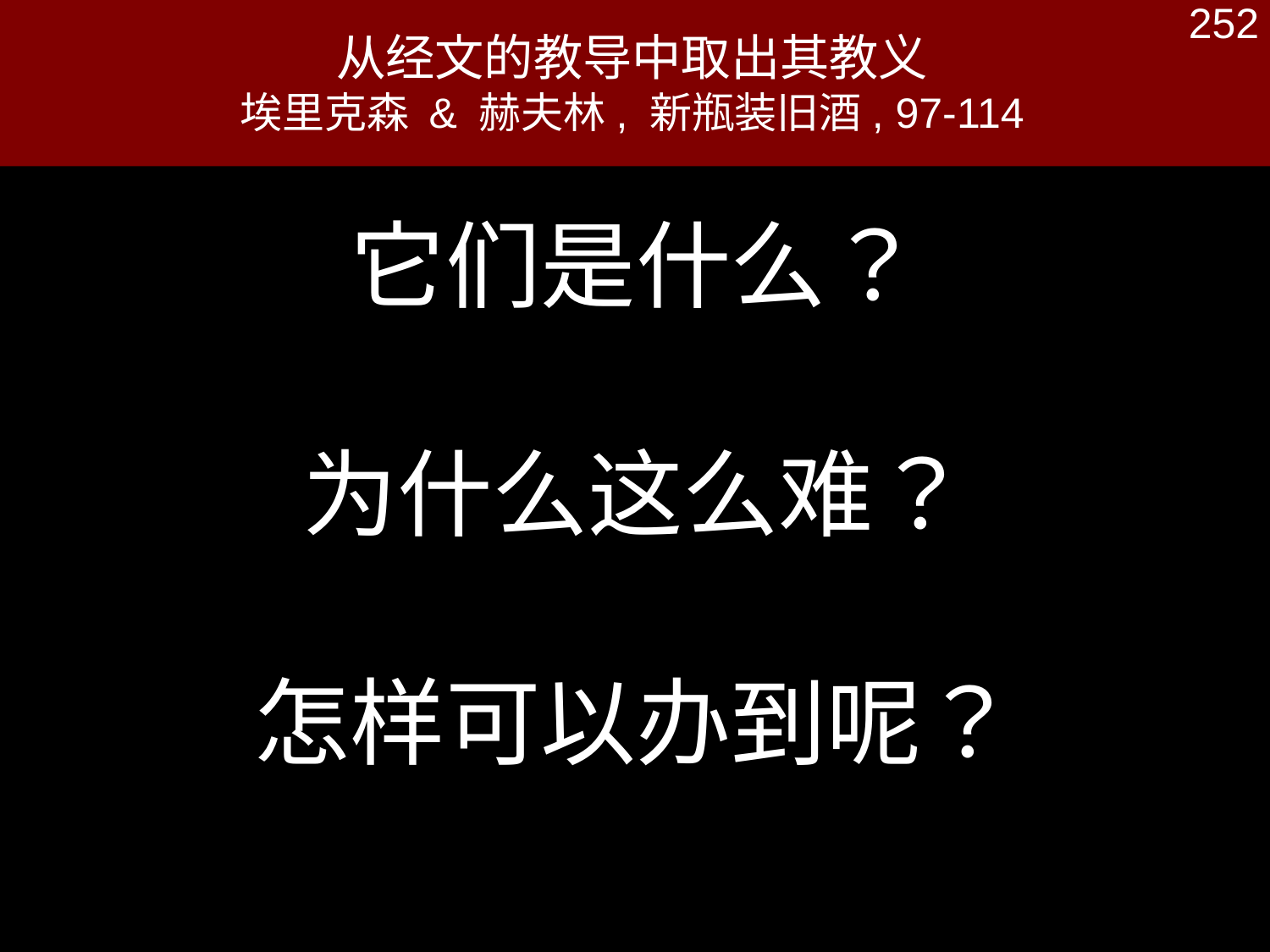

# 从经文的教导中取出其教义 埃里克森 & 赫夫林, 新瓶装旧酒, 97-114
252
它们是什么？

为什么这么难？

怎样可以办到呢？